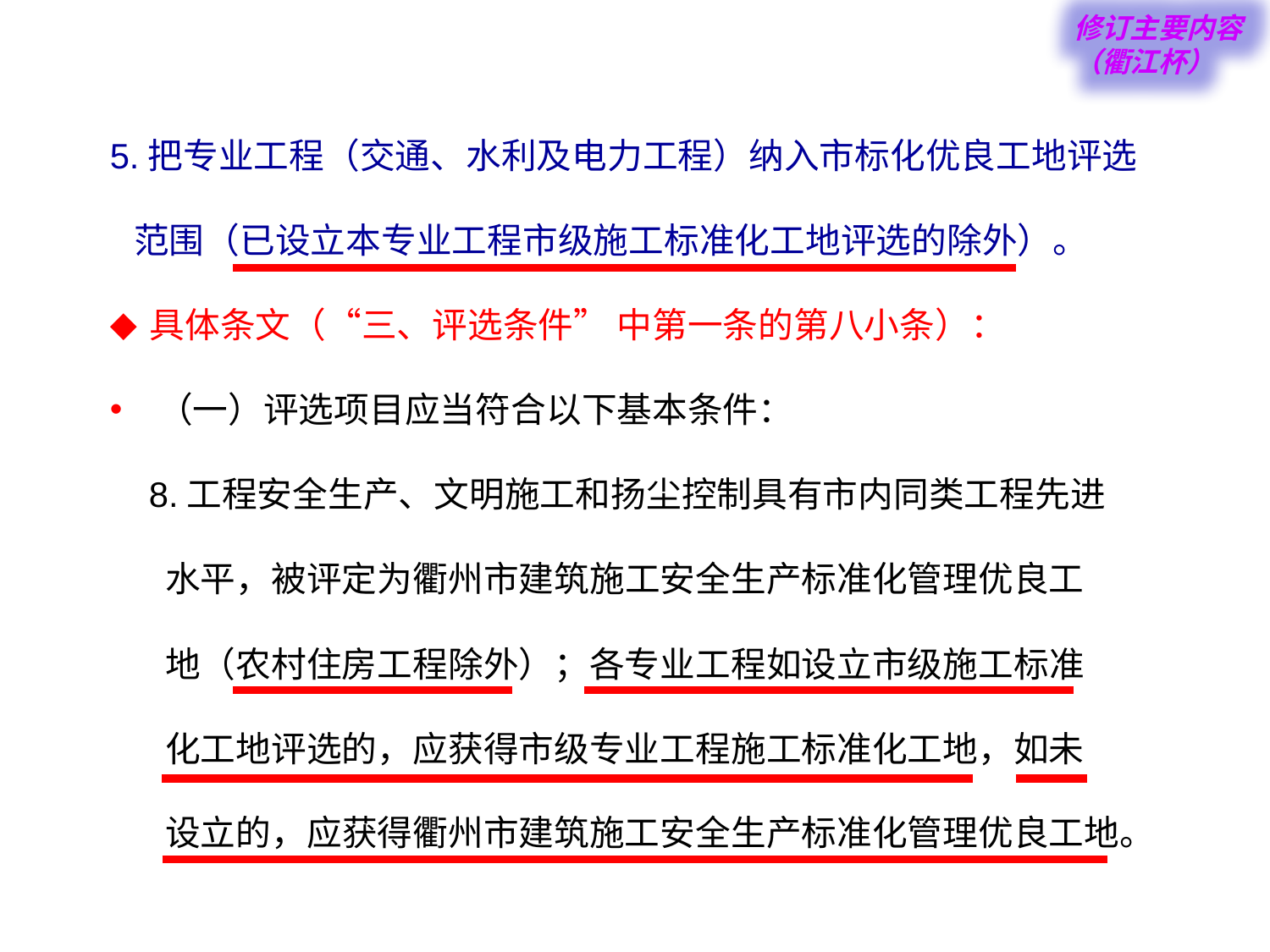

修订主要内容（衢江杯）
5.把专业工程（交通、水利及电力工程）纳入市标化优良工地评选
  范围（已设立本专业工程市级施工标准化工地评选的除外）。
具体条文（“三、评选条件” 中第一条的第八小条）：
（一）评选项目应当符合以下基本条件：
    8.工程安全生产、文明施工和扬尘控制具有市内同类工程先进
      水平，被评定为衢州市建筑施工安全生产标准化管理优良工
      地（农村住房工程除外）；各专业工程如设立市级施工标准
      化工地评选的，应获得市级专业工程施工标准化工地，如未
      设立的，应获得衢州市建筑施工安全生产标准化管理优良工地。